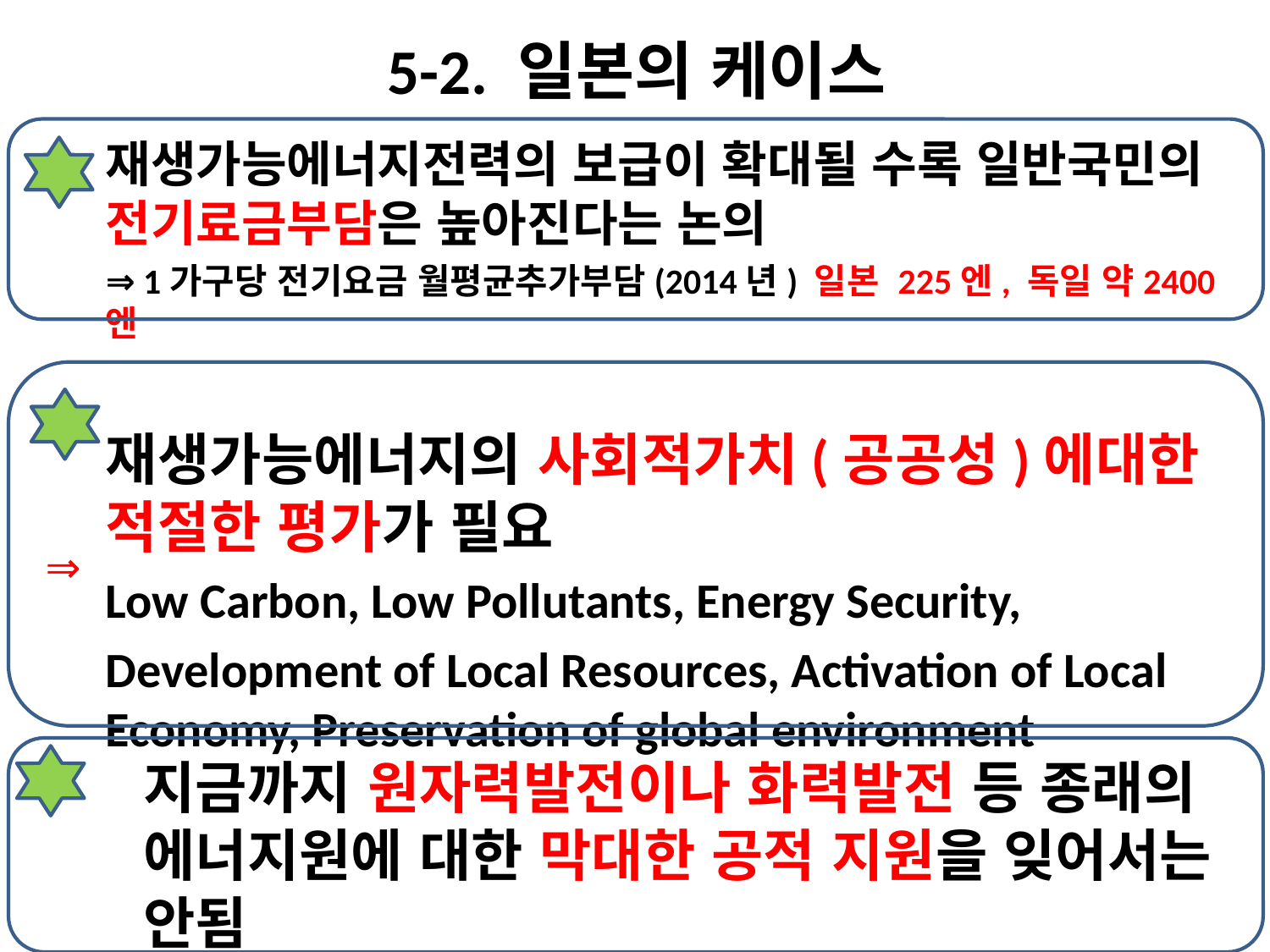

# 5-2. 일본의 케이스

재생가능에너지전력의 보급이 확대될 수록 일반국민의 전기료금부담은 높아진다는 논의
⇒ 1가구당 전기요금 월평균추가부담(2014년) 일본 225엔, 독일 약2400엔

재생가능에너지의 사회적가치(공공성)에대한 적절한 평가가 필요
Low Carbon, Low Pollutants, Energy Security,
Development of Local Resources, Activation of Local Economy, Preservation of global environment

⇒

지금까지 원자력발전이나 화력발전 등 종래의
에너지원에 대한 막대한 공적 지원을 잊어서는
안됨